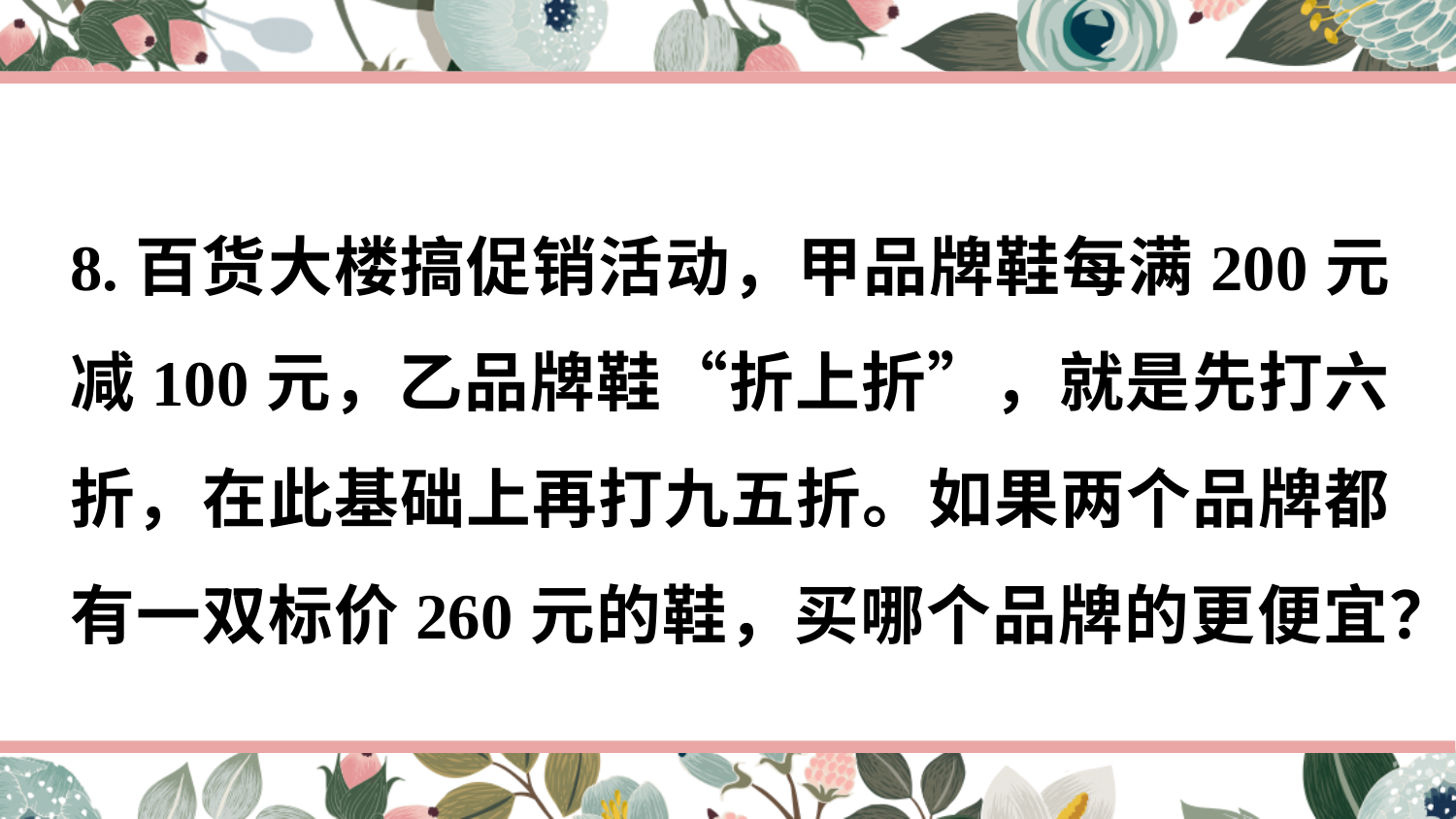

8.百货大楼搞促销活动，甲品牌鞋每满200元减100元，乙品牌鞋“折上折”，就是先打六折，在此基础上再打九五折。如果两个品牌都有一双标价260元的鞋，买哪个品牌的更便宜？